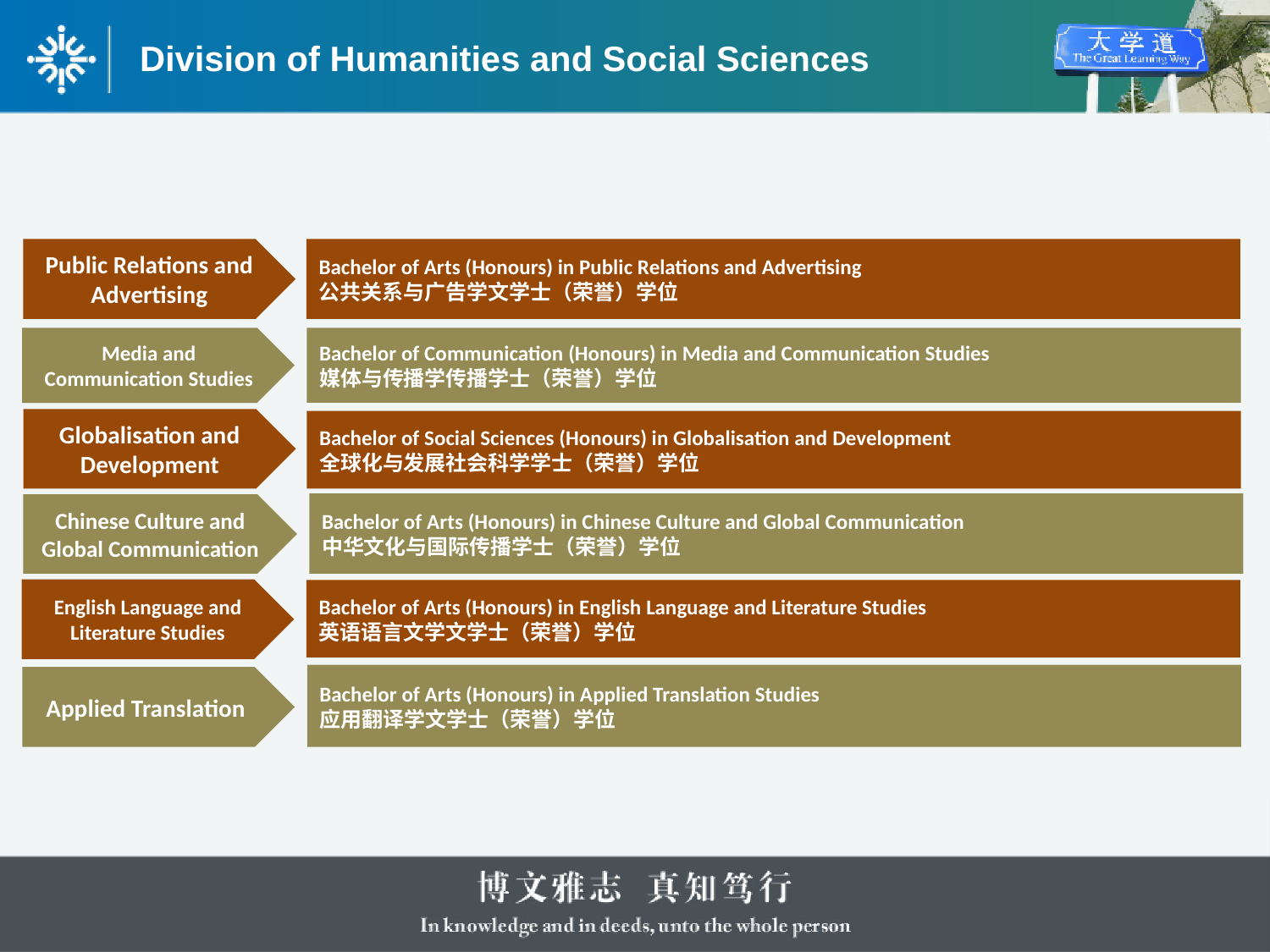

# Division of Humanities and Social Sciences
Public Relations and Advertising
Bachelor of Arts (Honours) in Public Relations and Advertising
公共关系与广告学文学士（荣誉）学位
Media and Communication Studies
Bachelor of Communication (Honours) in Media and Communication Studies
媒体与传播学传播学士（荣誉）学位
Globalisation and Development
Bachelor of Social Sciences (Honours) in Globalisation and Development
全球化与发展社会科学学士（荣誉）学位
Bachelor of Arts (Honours) in Chinese Culture and Global Communication
中华文化与国际传播学士（荣誉）学位
Chinese Culture and Global Communication
English Language and Literature Studies
Bachelor of Arts (Honours) in English Language and Literature Studies
英语语言文学文学士（荣誉）学位
Bachelor of Arts (Honours) in Applied Translation Studies
应用翻译学文学士（荣誉）学位
Applied Translation